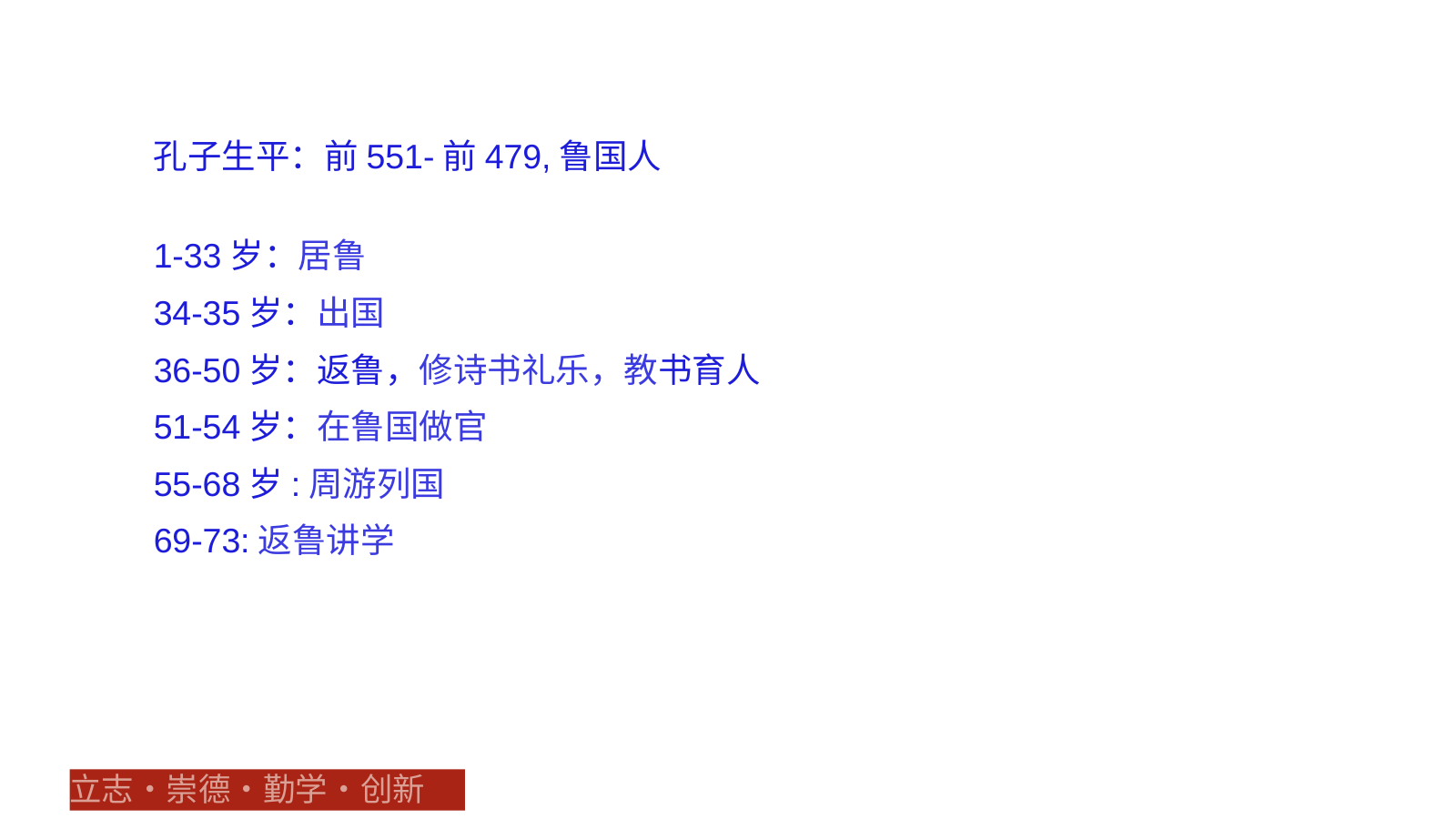

孔子生平：前551-前479,鲁国人
1-33岁：居鲁
34-35岁：出国
36-50岁：返鲁，修诗书礼乐，教书育人
51-54岁：在鲁国做官
55-68岁:周游列国
69-73:返鲁讲学
立志•崇德•勤学•创新